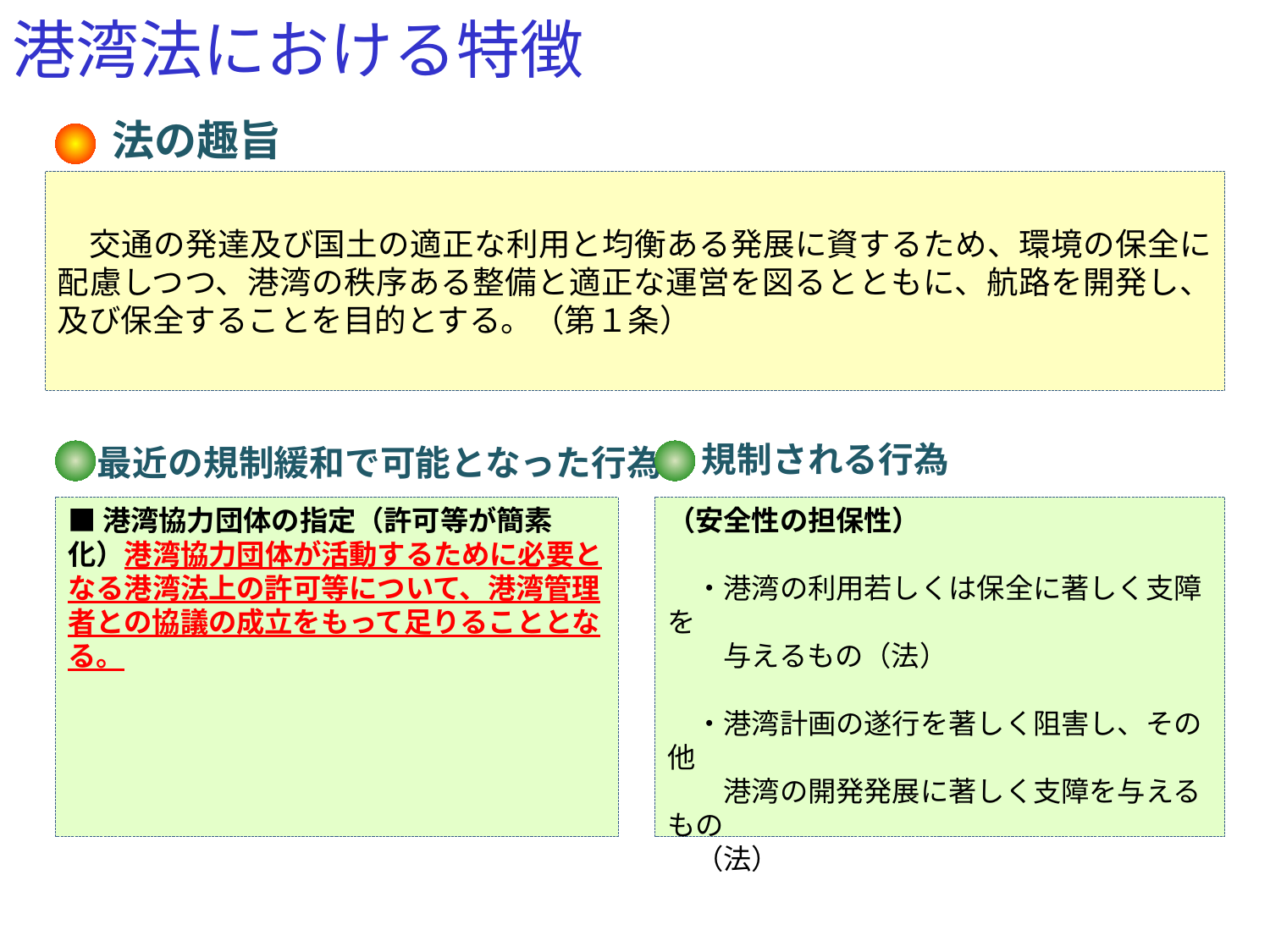

港湾法における特徴
法の趣旨

　交通の発達及び国土の適正な利用と均衡ある発展に資するため、環境の保全に配慮しつつ、港湾の秩序ある整備と適正な運営を図るとともに、航路を開発し、及び保全することを目的とする。（第１条）
規制される行為
最近の規制緩和で可能となった行為

■港湾協力団体の指定（許可等が簡素化）港湾協力団体が活動するために必要となる港湾法上の許可等について、港湾管理者との協議の成立をもって足りることとなる。

（安全性の担保性）

　・港湾の利用若しくは保全に著しく支障を
　　与えるもの（法）

　・港湾計画の遂行を著しく阻害し、その他
　　港湾の開発発展に著しく支障を与えるもの
　（法）